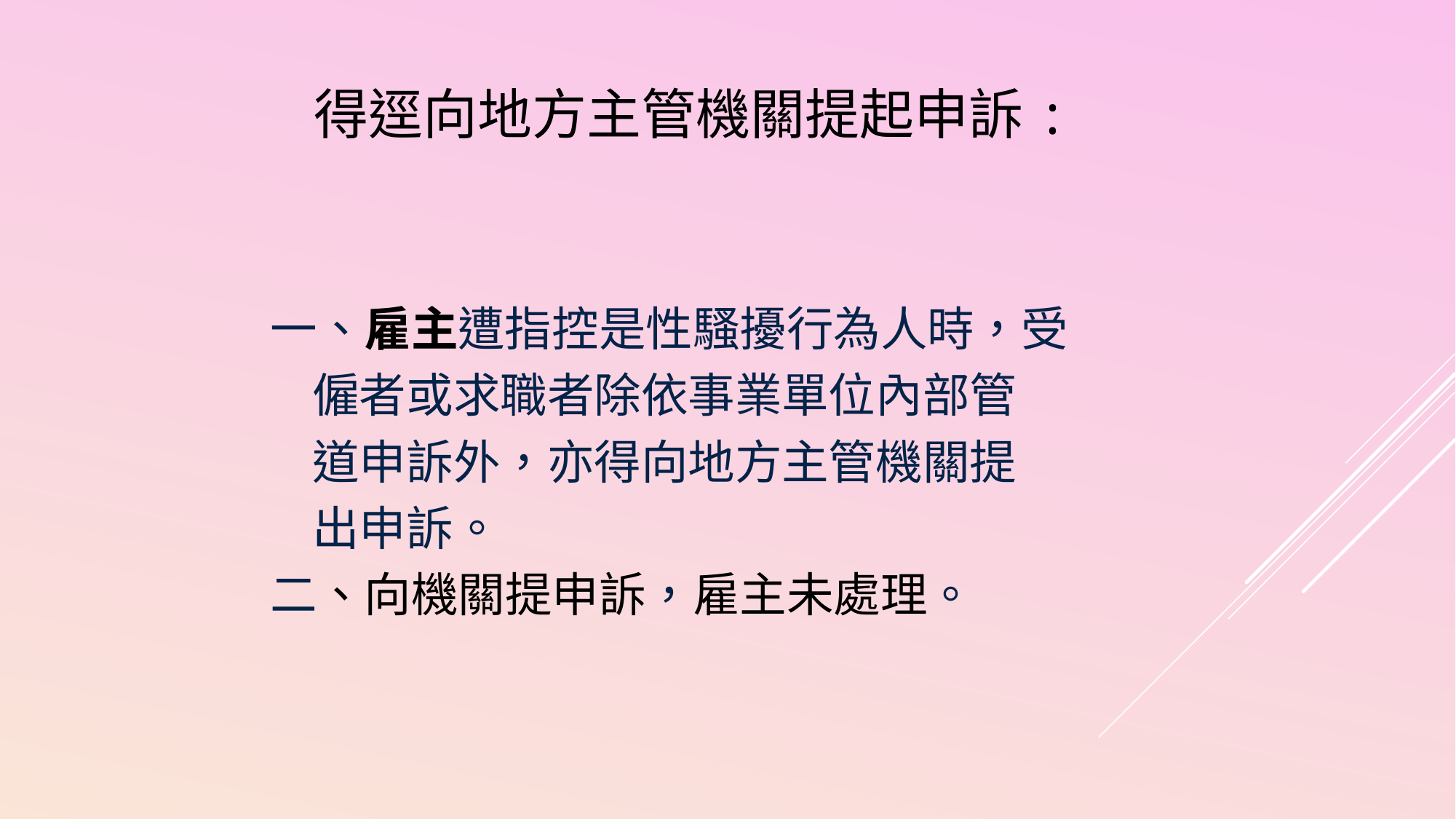

得逕向地方主管機關提起申訴:

# 一、雇主遭指控是性騷擾行為人時，受 僱者或求職者除依事業單位內部管 道申訴外，亦得向地方主管機關提 出申訴。 二、向機關提申訴，雇主未處理。